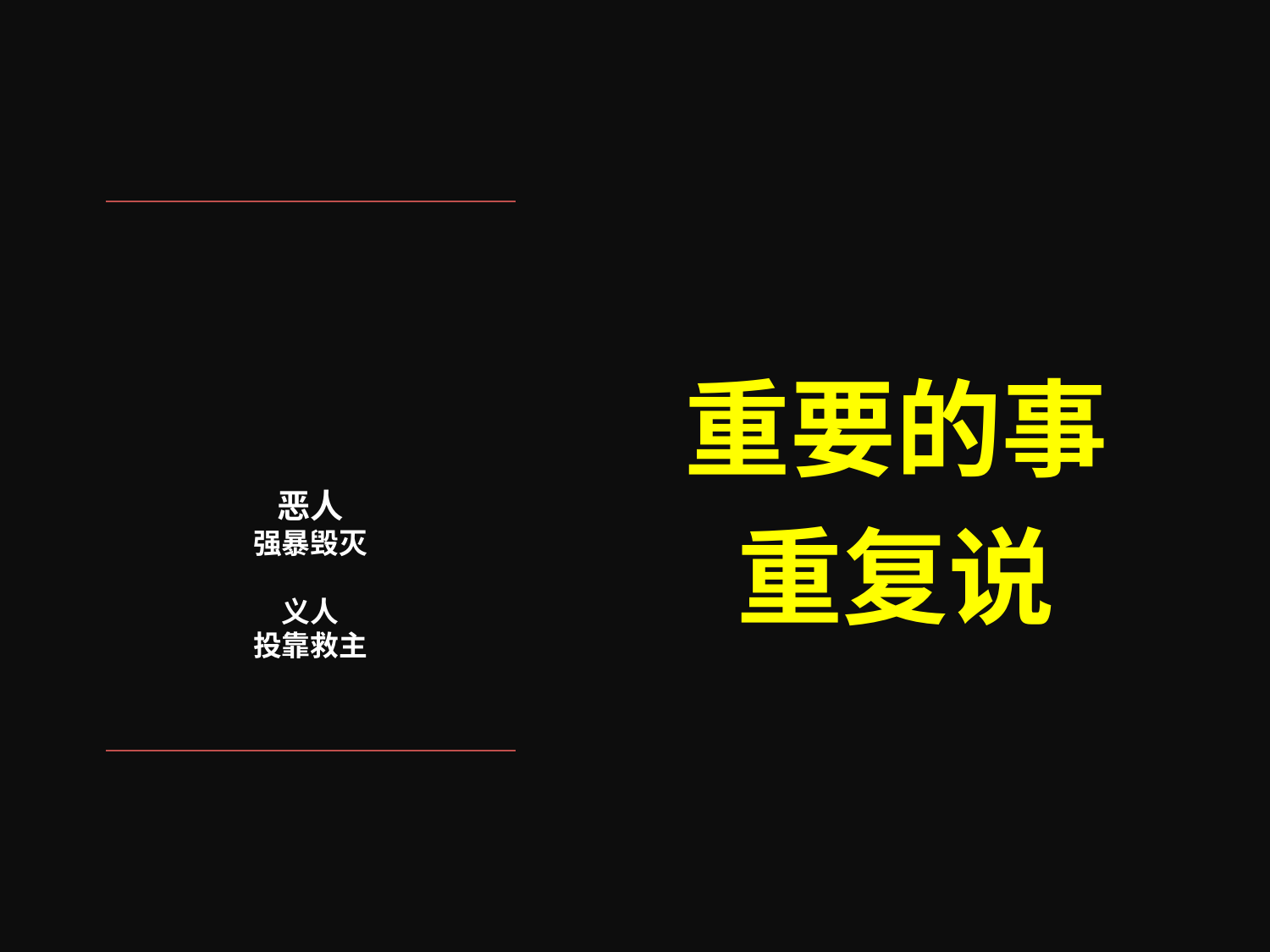

重要的事
重复说
# 恶人 强暴毁灭 义人 投靠救主